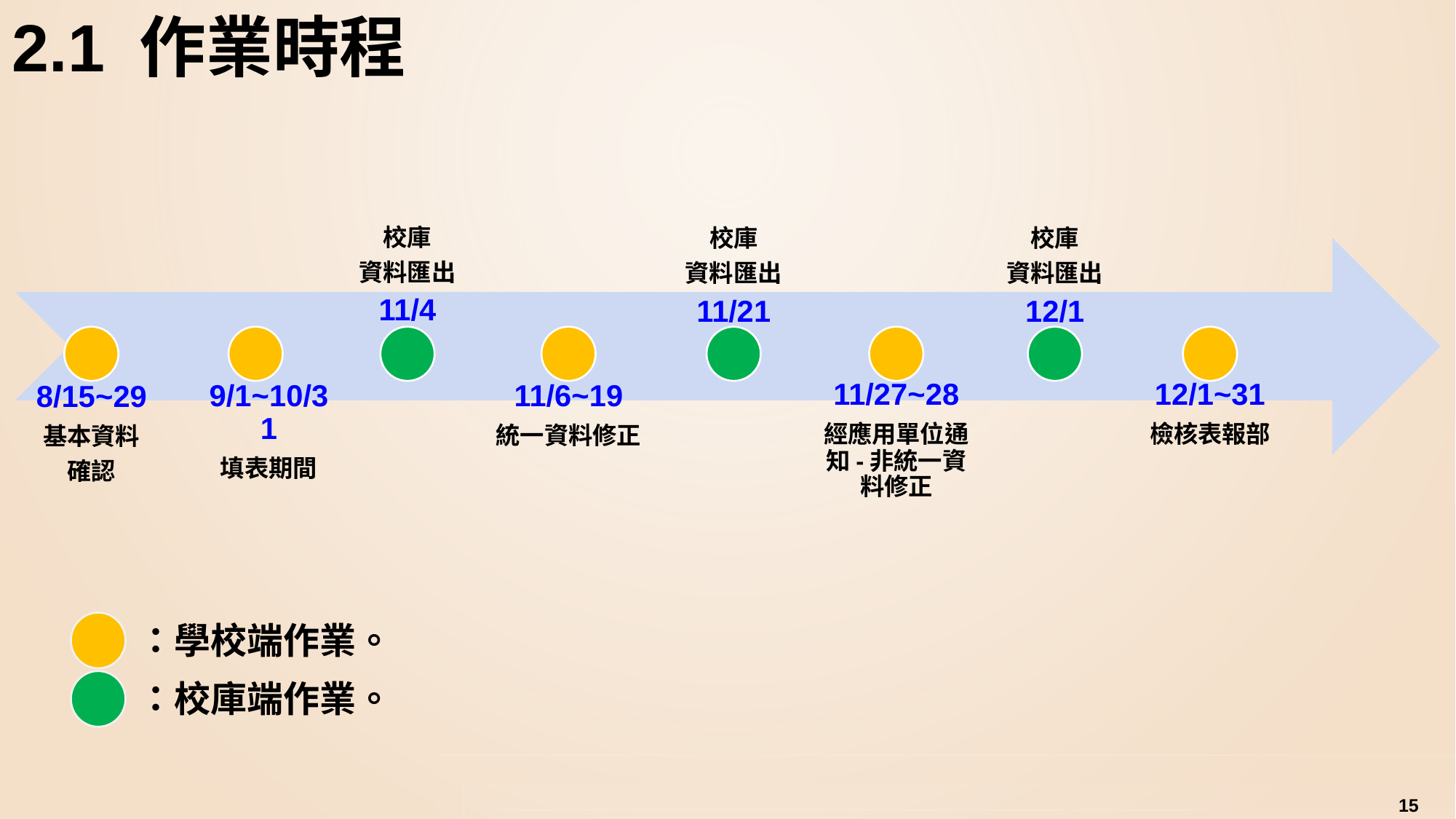

# 2.1 作業時程
8/15~29
基本資料
確認
9/1~10/31
填表期間
校庫
資料匯出
11/4
11/6~19
統一資料修正
校庫
資料匯出
11/21
11/27~28
經應用單位通知-非統一資料修正
校庫
資料匯出
12/1
12/1~31
檢核表報部
：學校端作業。

：校庫端作業。